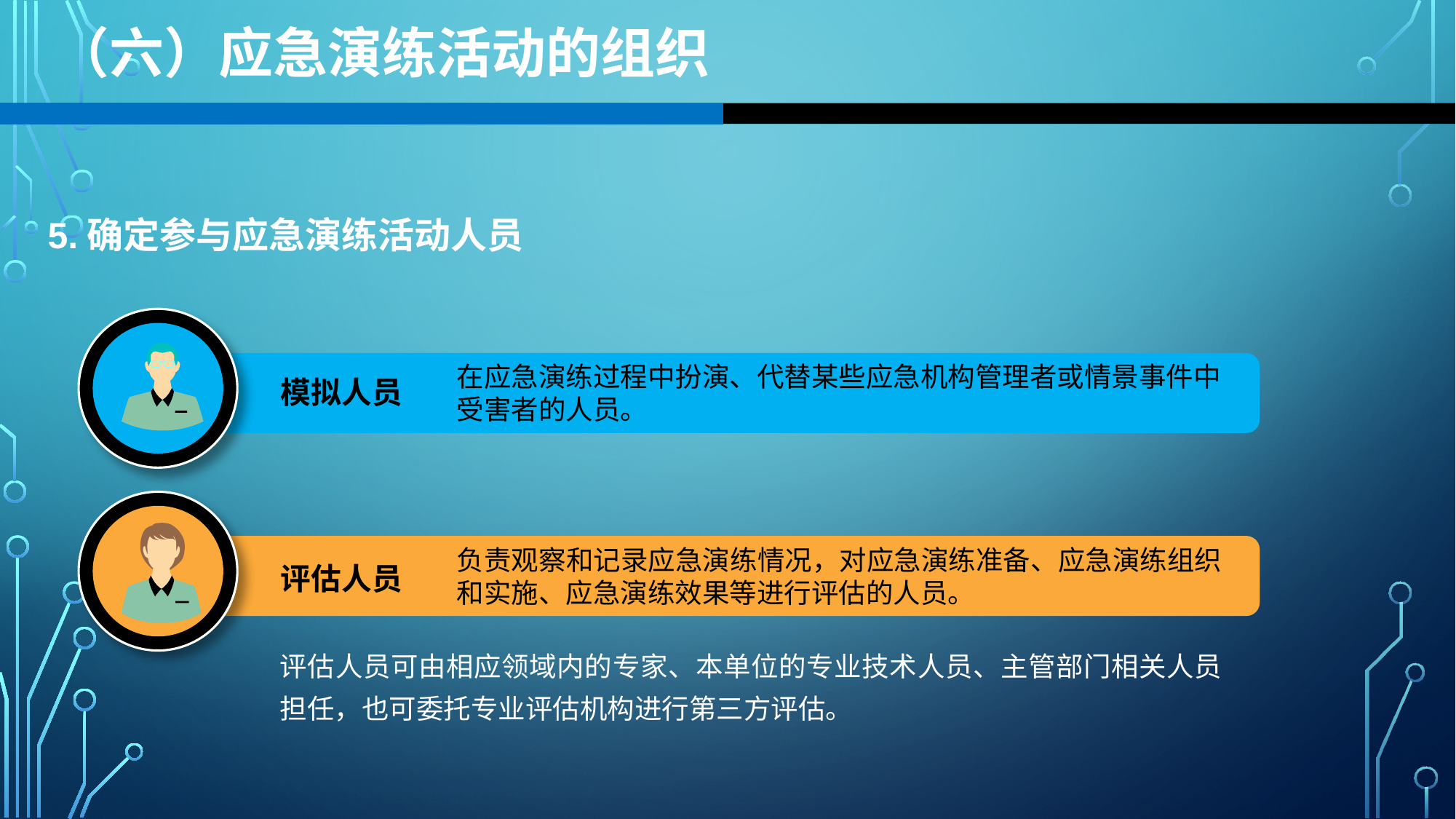

（六）应急演练活动的组织

5.确定参与应急演练活动人员

在应急演练过程中扮演、代替某些应急机构管理者或情景事件中受害者的人员。
模拟人员

负责观察和记录应急演练情况，对应急演练准备、应急演练组织和实施、应急演练效果等进行评估的人员。
评估人员
评估人员可由相应领域内的专家、本单位的专业技术人员、主管部门相关人员担任，也可委托专业评估机构进行第三方评估。